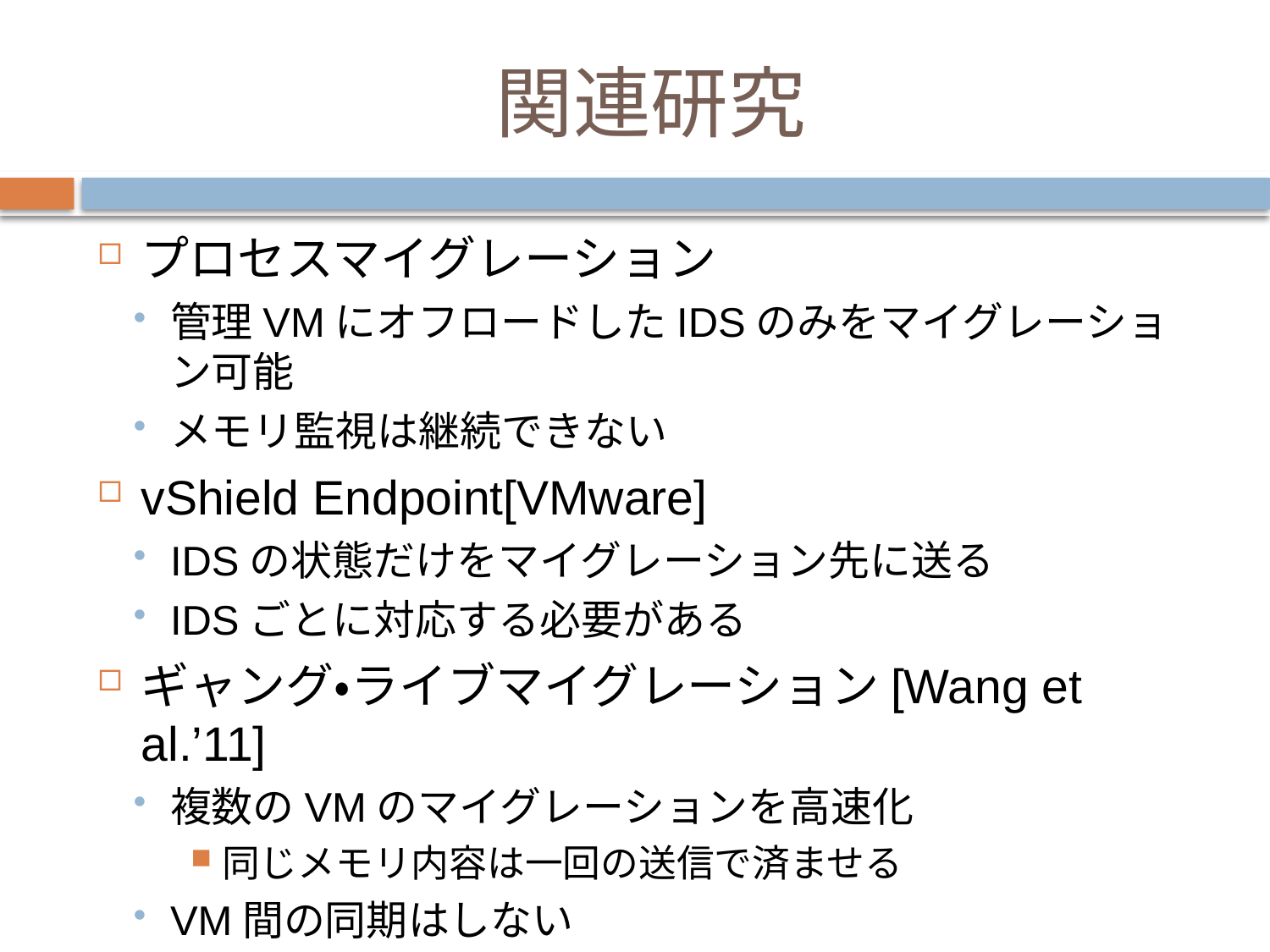

# 関連研究
プロセスマイグレーション
管理VMにオフロードしたIDSのみをマイグレーション可能
メモリ監視は継続できない
vShield Endpoint[VMware]
IDSの状態だけをマイグレーション先に送る
IDSごとに対応する必要がある
ギャング・ライブマイグレーション[Wang et al.’11]
複数のVMのマイグレーションを高速化
同じメモリ内容は一回の送信で済ませる
VM間の同期はしない